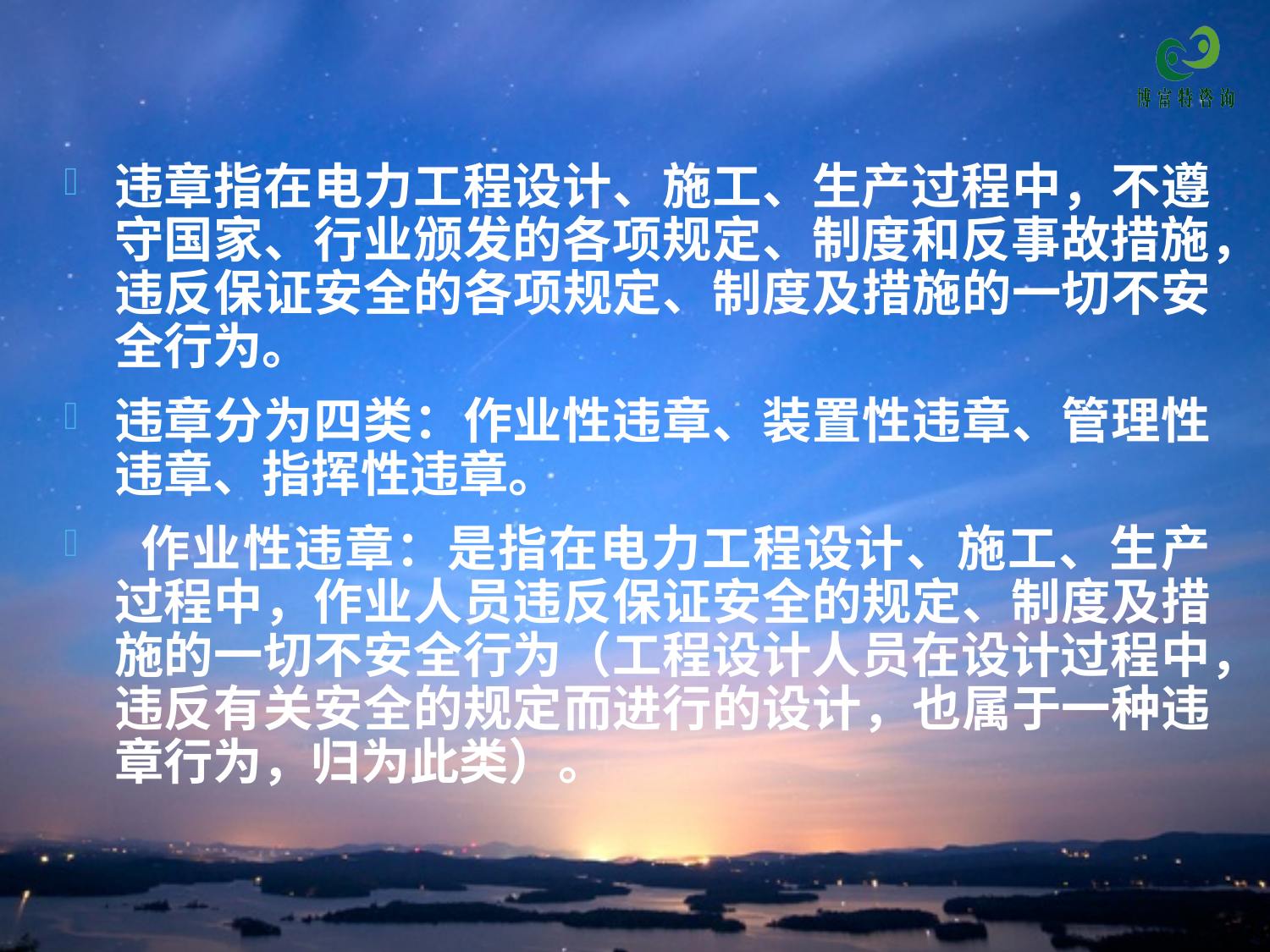

违章指在电力工程设计、施工、生产过程中，不遵守国家、行业颁发的各项规定、制度和反事故措施，违反保证安全的各项规定、制度及措施的一切不安全行为。
违章分为四类：作业性违章、装置性违章、管理性违章、指挥性违章。
 作业性违章：是指在电力工程设计、施工、生产过程中，作业人员违反保证安全的规定、制度及措施的一切不安全行为（工程设计人员在设计过程中，违反有关安全的规定而进行的设计，也属于一种违章行为，归为此类）。